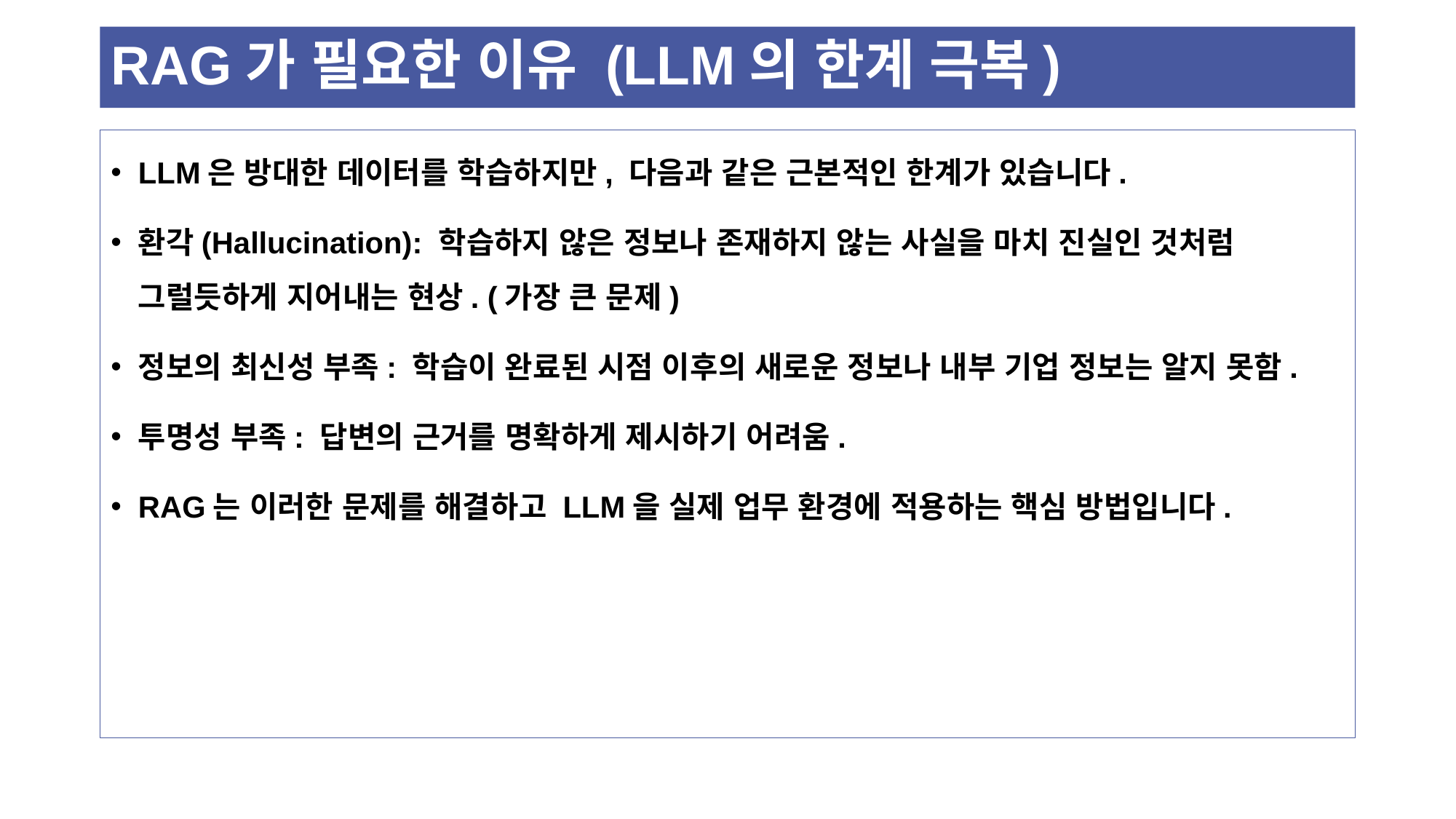

# RAG가 필요한 이유 (LLM의 한계 극복)
LLM은 방대한 데이터를 학습하지만, 다음과 같은 근본적인 한계가 있습니다.
환각(Hallucination): 학습하지 않은 정보나 존재하지 않는 사실을 마치 진실인 것처럼 그럴듯하게 지어내는 현상. (가장 큰 문제)
정보의 최신성 부족: 학습이 완료된 시점 이후의 새로운 정보나 내부 기업 정보는 알지 못함.
투명성 부족: 답변의 근거를 명확하게 제시하기 어려움.
RAG는 이러한 문제를 해결하고 LLM을 실제 업무 환경에 적용하는 핵심 방법입니다.